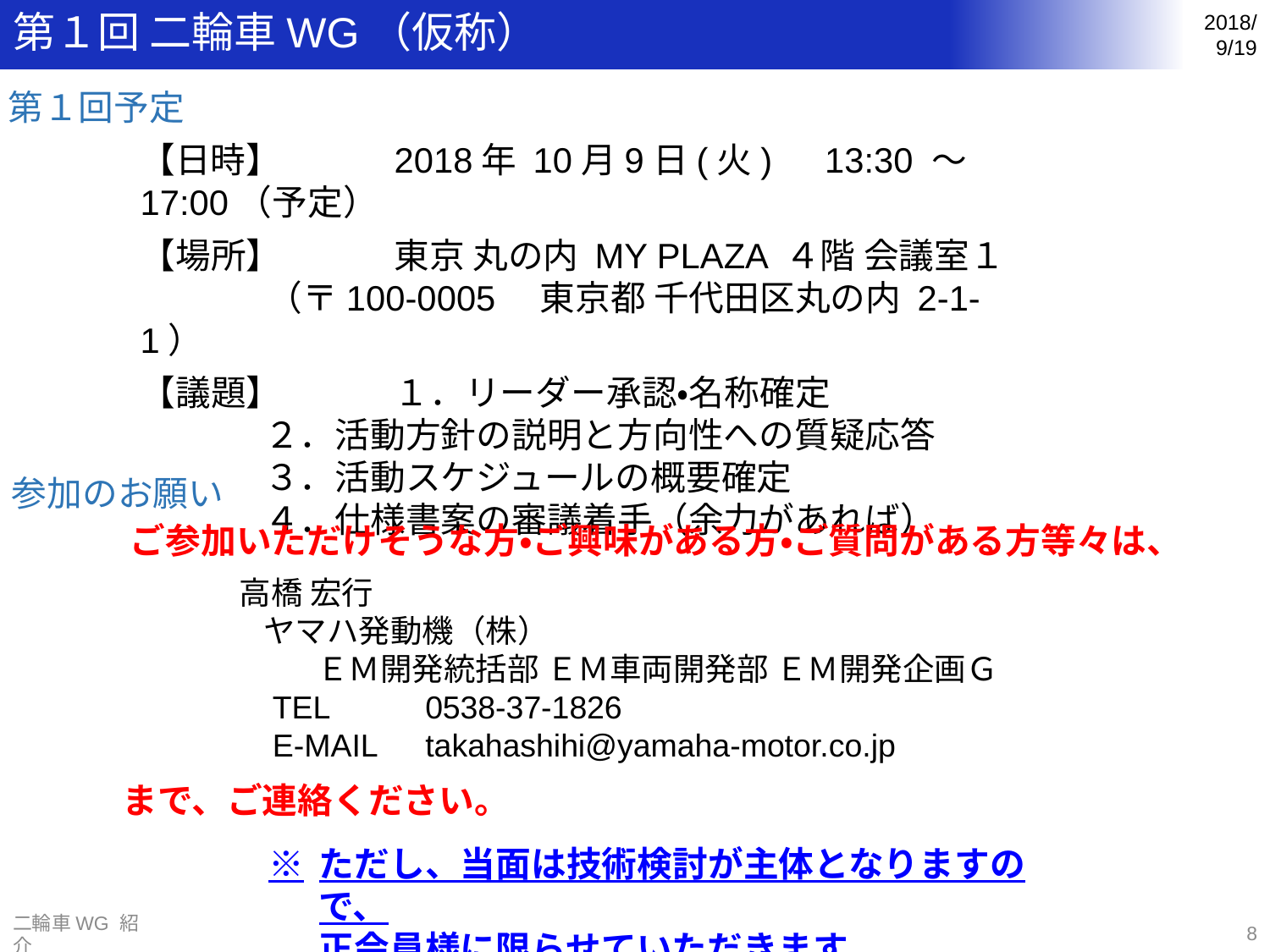

第１回 二輪車WG（仮称）
2018/9/19
第１回予定
【日時】	2018年 10月9日(火)　13:30 ～ 17:00（予定）
【場所】	東京 丸の内 MY PLAZA ４階 会議室１
	（〒100-0005　東京都 千代田区丸の内 2-1-1）
【議題】	１．リーダー承認・名称確定
２．活動方針の説明と方向性への質疑応答
３．活動スケジュールの概要確定
４．仕様書案の審議着手（余力があれば）
参加のお願い
ご参加いただけそうな方・ご興味がある方・ご質問がある方等々は、
高橋 宏行
ヤマハ発動機（株）
　   ＥＭ開発統括部 ＥＭ車両開発部 ＥＭ開発企画Ｇ
 TEL	0538-37-1826
 E-MAIL	takahashihi@yamaha-motor.co.jp
まで、ご連絡ください。
※	ただし、当面は技術検討が主体となりますので、
正会員様に限らせていただきます。
8
二輪車WG 紹介